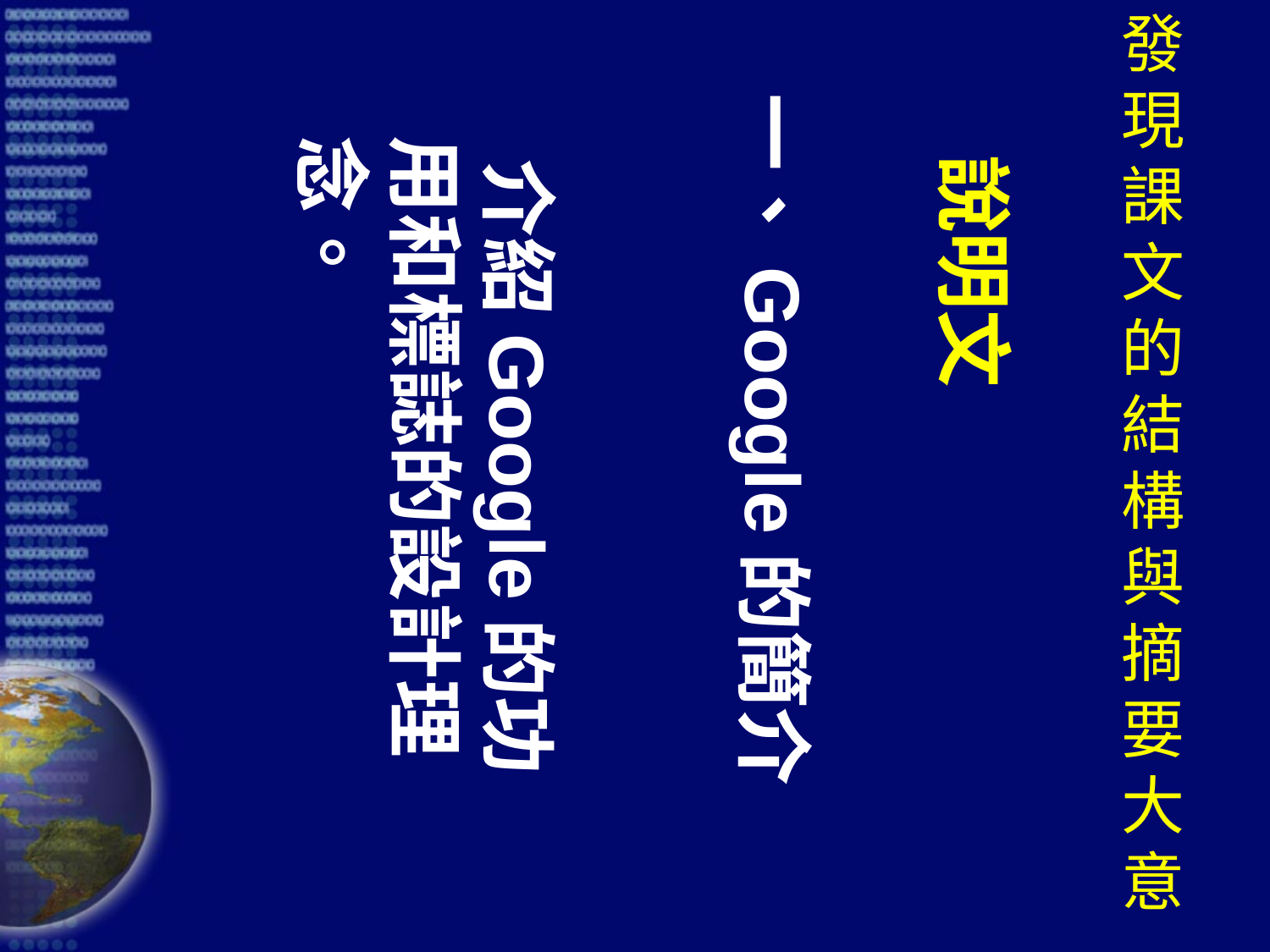

說明文
發現課文的結構與摘要大意
   介紹Google的功用和標誌的設計理念。
一、Google的簡介